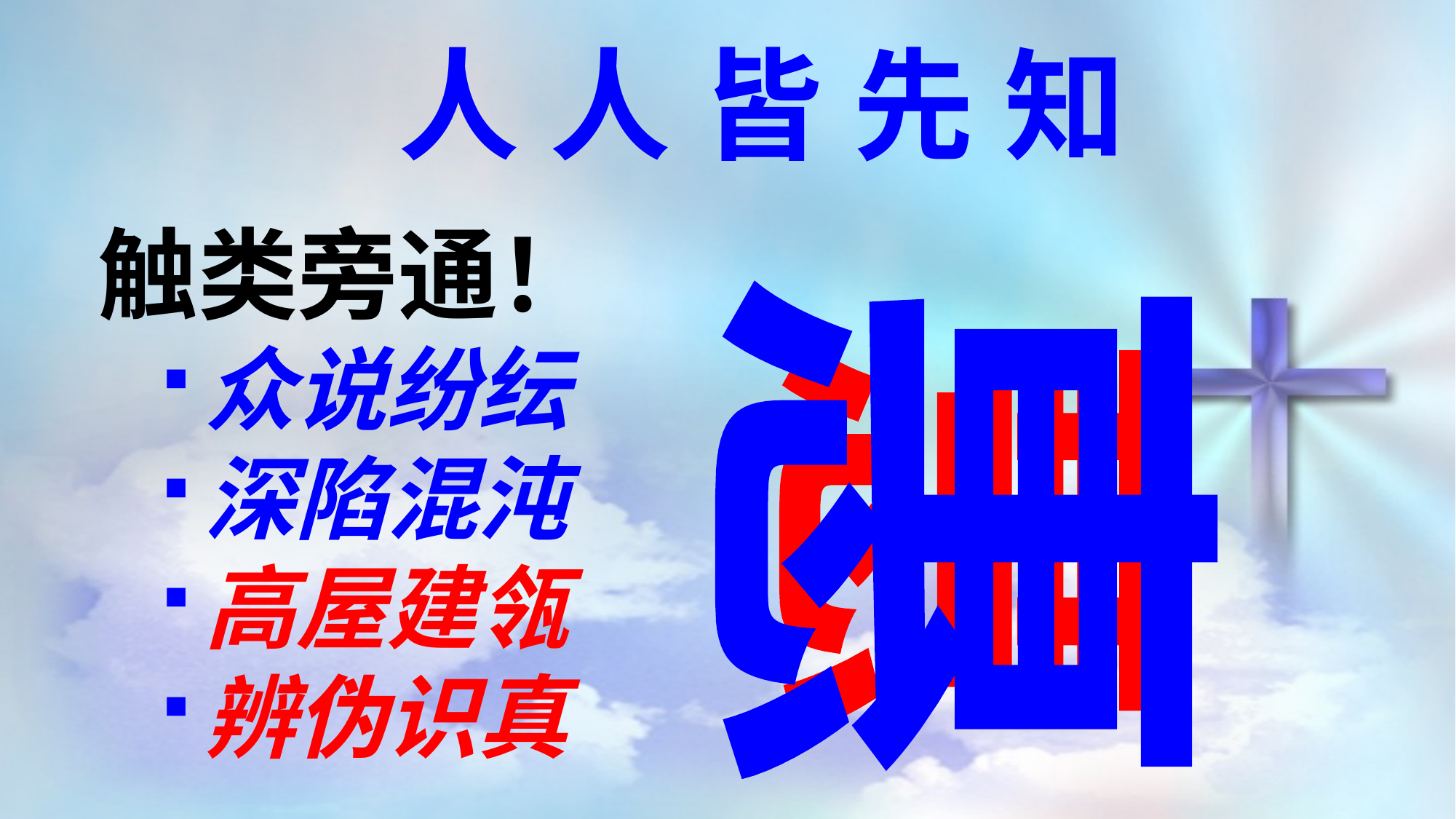

人人皆先知
触类旁通！
众说纷纭
深陷混沌
高屋建瓴
辨伪识真
惠
慧